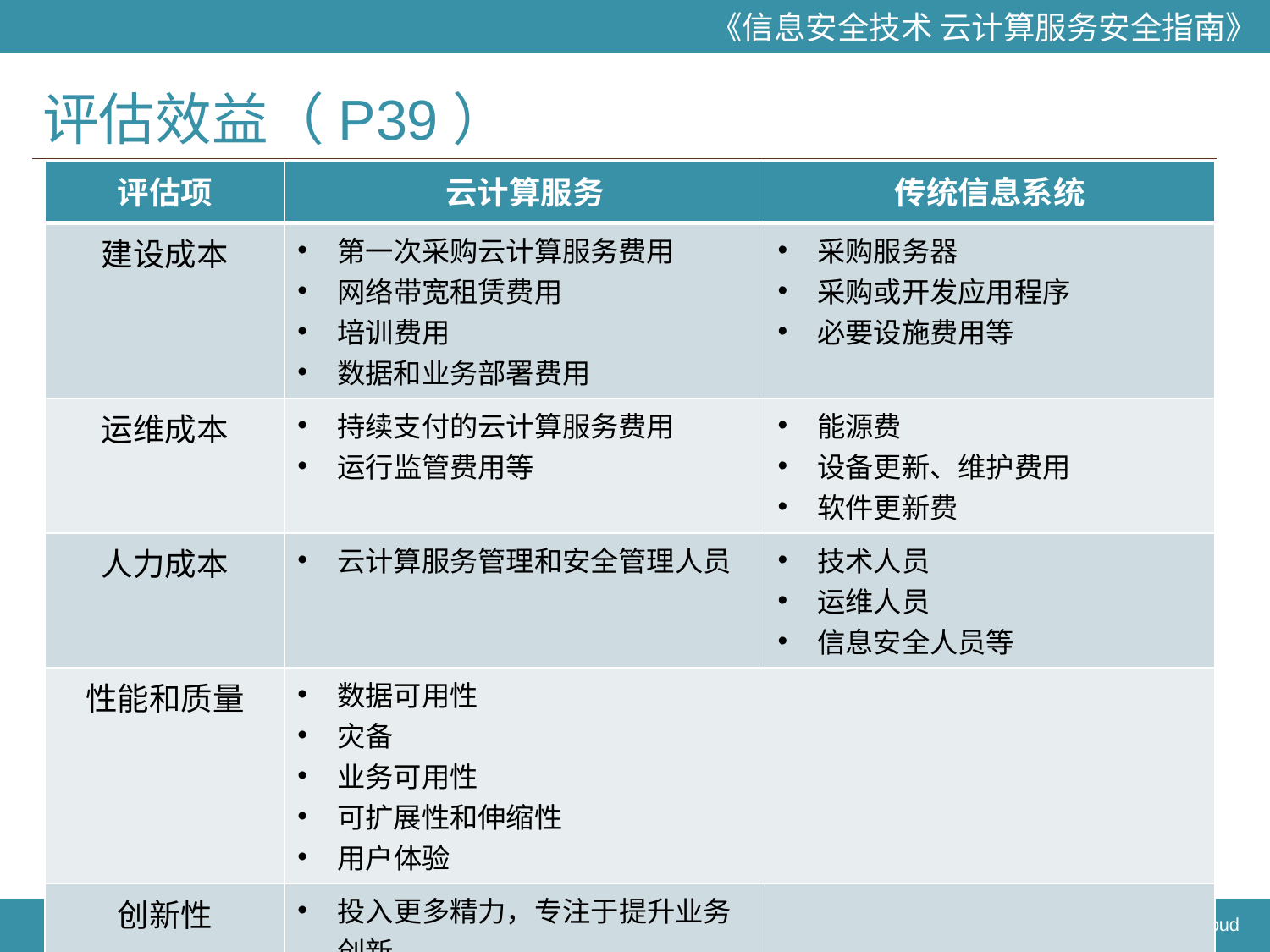

# 评估效益（P39）
| 评估项 | 云计算服务 | 传统信息系统 |
| --- | --- | --- |
| 建设成本 | 第一次采购云计算服务费用 网络带宽租赁费用 培训费用 数据和业务部署费用 | 采购服务器 采购或开发应用程序 必要设施费用等 |
| 运维成本 | 持续支付的云计算服务费用 运行监管费用等 | 能源费 设备更新、维护费用 软件更新费 |
| 人力成本 | 云计算服务管理和安全管理人员 | 技术人员 运维人员 信息安全人员等 |
| 性能和质量 | 数据可用性 灾备 业务可用性 可扩展性和伸缩性 用户体验 |  |
| 创新性 | 投入更多精力，专注于提升业务创新 更容易 尝试新的应用模式等 |  |
61